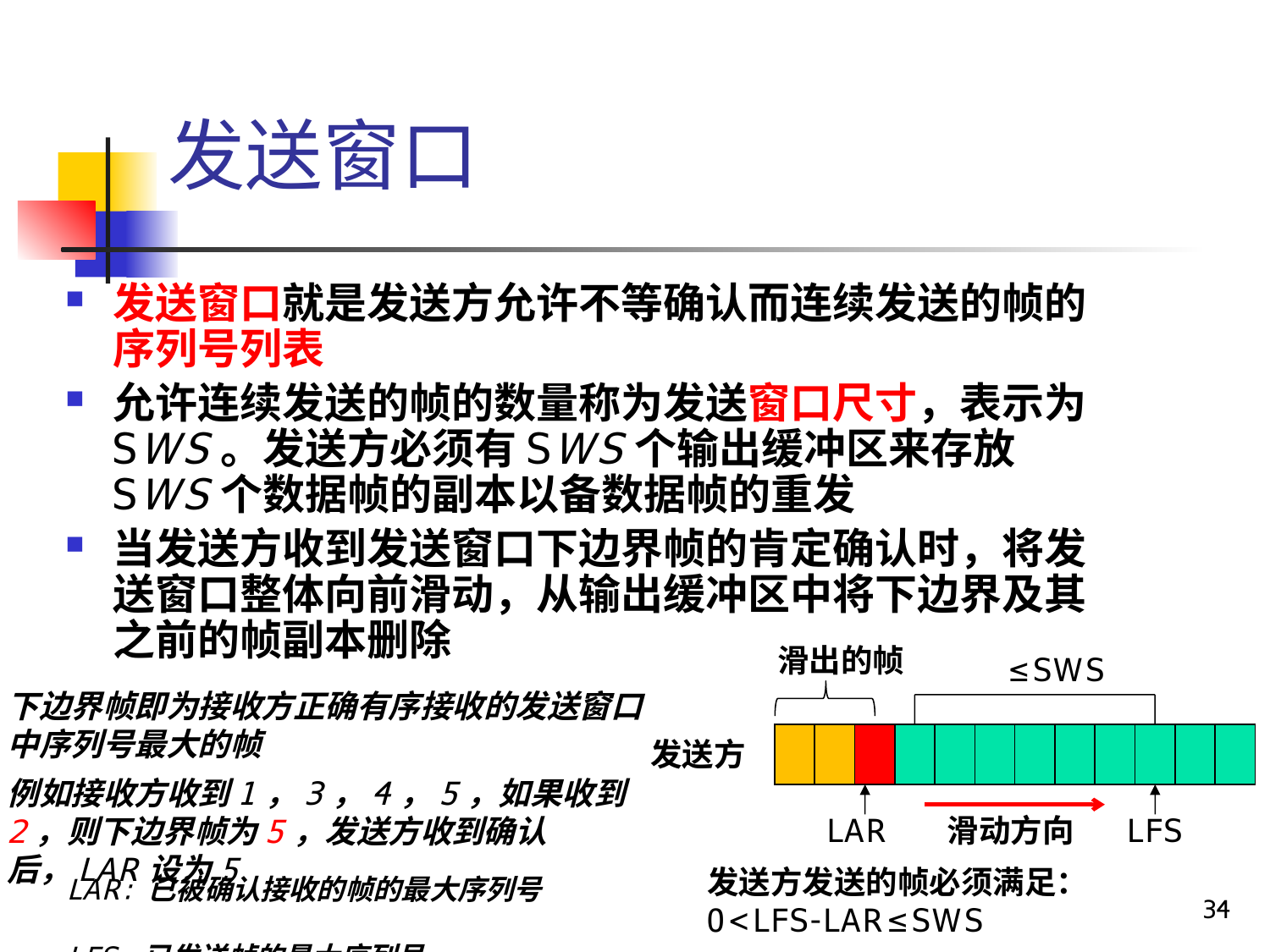

# 发送窗口
发送窗口就是发送方允许不等确认而连续发送的帧的序列号列表
允许连续发送的帧的数量称为发送窗口尺寸，表示为SWS。发送方必须有SWS个输出缓冲区来存放SWS个数据帧的副本以备数据帧的重发
当发送方收到发送窗口下边界帧的肯定确认时，将发送窗口整体向前滑动，从输出缓冲区中将下边界及其之前的帧副本删除
滑出的帧
≤SWS

下边界帧即为接收方正确有序接收的发送窗口中序列号最大的帧
例如接收方收到1，3，4，5，如果收到2，则下边界帧为5，发送方收到确认后，LAR设为5

发送方

LAR
滑动方向
LFS
发送方发送的帧必须满足：
0<LFS-LAR≤SWS
LAR: 已被确认接收的帧的最大序列号
LFS: 已发送帧的最大序列号
34